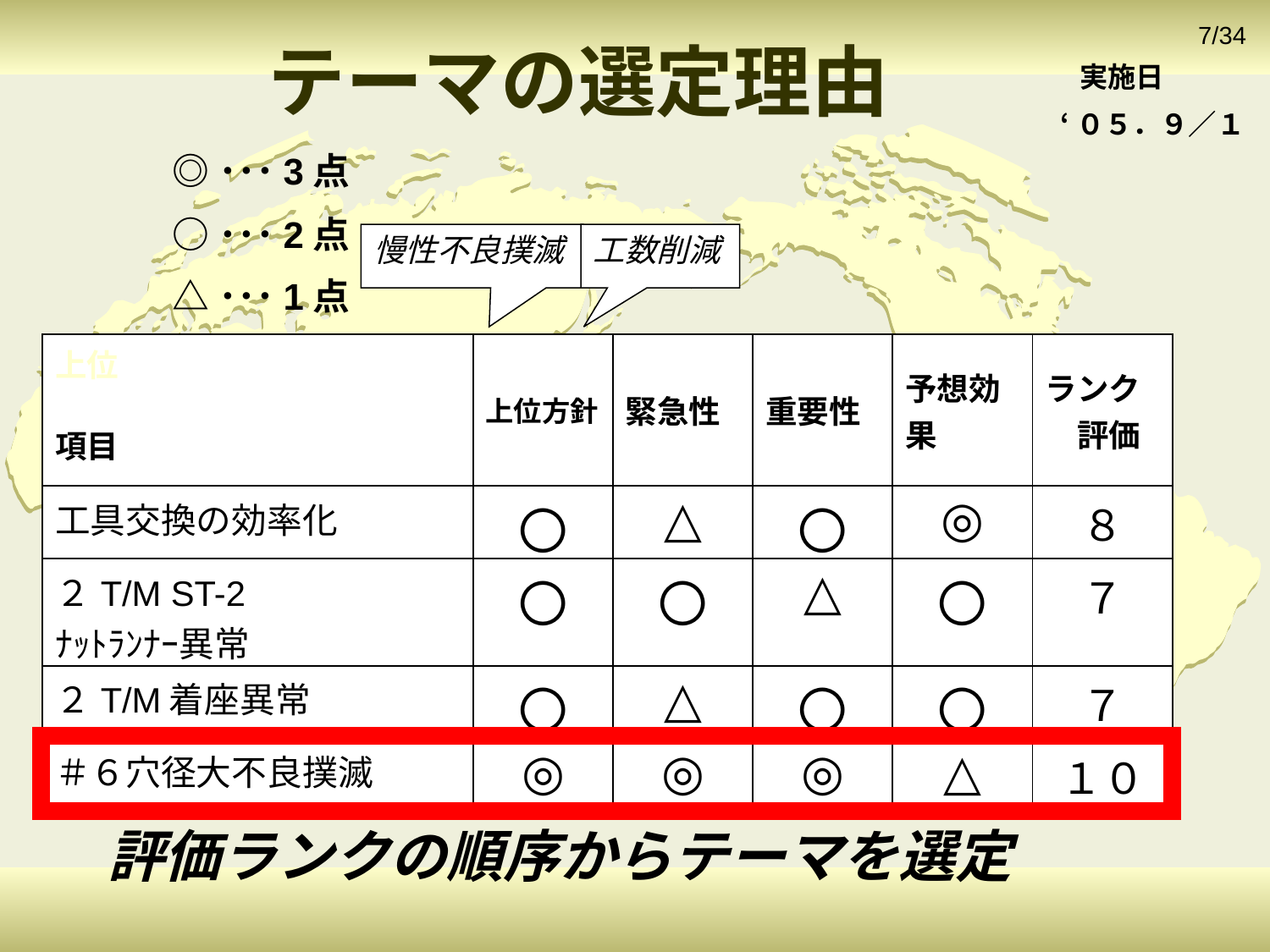

テーマの選定理由
  実施日
‘０５．９／１
◎･･･3点
○･･･2点
△･･･1点
慢性不良撲滅
工数削減
| 上位　　　　　　　　 項目 | 上位方針 | 緊急性 | 重要性 | 予想効果 | ランク 　評価 |
| --- | --- | --- | --- | --- | --- |
| 工具交換の効率化 | 〇 | △ | 〇 | ◎ | ８ |
| ２T/M ST-2 ﾅｯﾄﾗﾝﾅｰ異常 | 〇 | 〇 | △ | 〇 | ７ |
| ２T/M着座異常 | 〇 | △ | 〇 | 〇 | ７ |
| ＃６穴径大不良撲滅 | ◎ | ◎ | ◎ | △ | １０ |

評価ランクの順序からテーマを選定